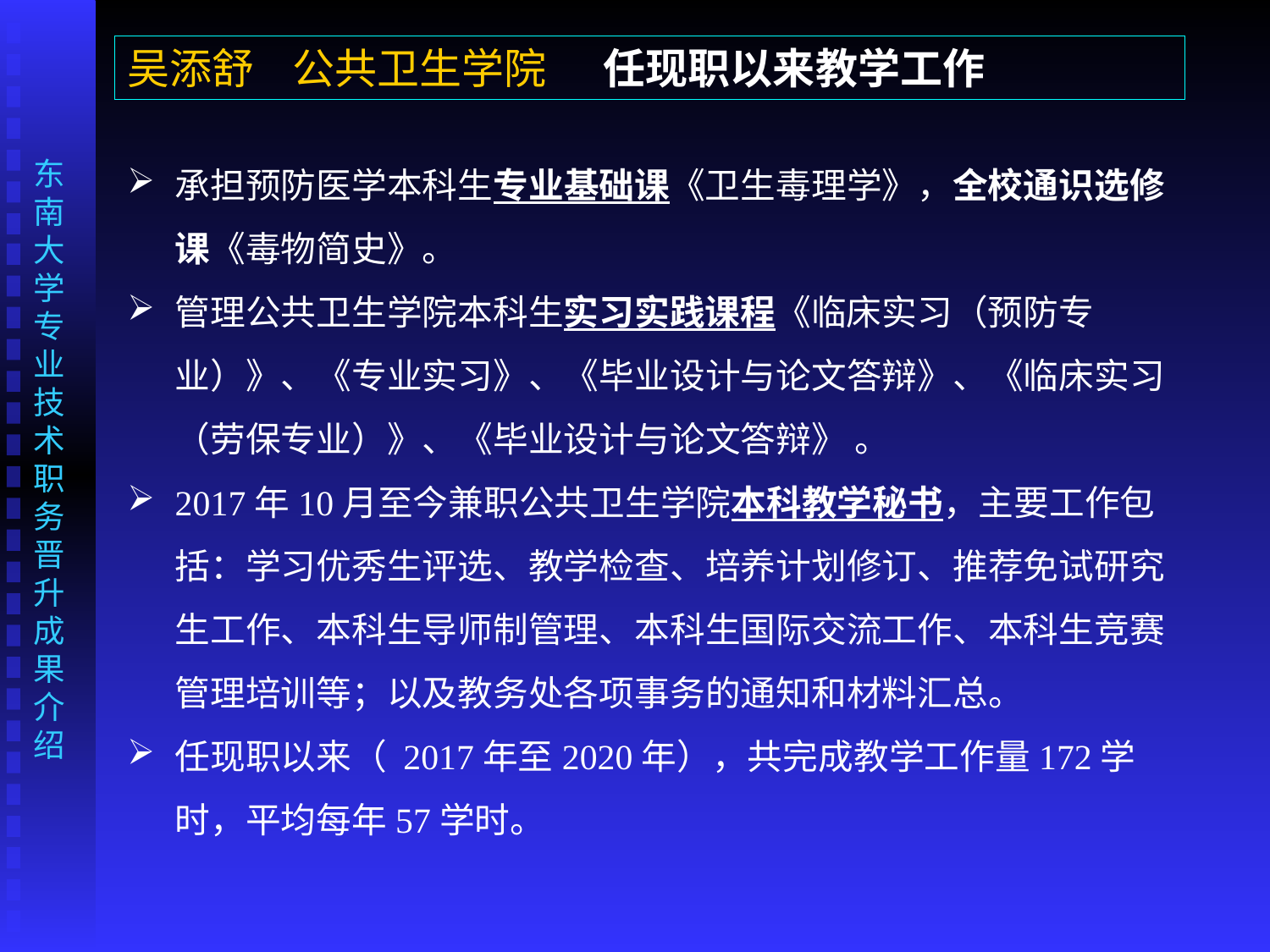

吴添舒    公共卫生学院      任现职以来教学工作
承担预防医学本科生专业基础课《卫生毒理学》，全校通识选修课《毒物简史》。
管理公共卫生学院本科生实习实践课程《临床实习（预防专业）》、《专业实习》、《毕业设计与论文答辩》、《临床实习（劳保专业）》、《毕业设计与论文答辩》 。
2017年10月至今兼职公共卫生学院本科教学秘书，主要工作包括：学习优秀生评选、教学检查、培养计划修订、推荐免试研究生工作、本科生导师制管理、本科生国际交流工作、本科生竞赛管理培训等；以及教务处各项事务的通知和材料汇总。
任现职以来（ 2017年至2020年），共完成教学工作量172学时，平均每年57学时。